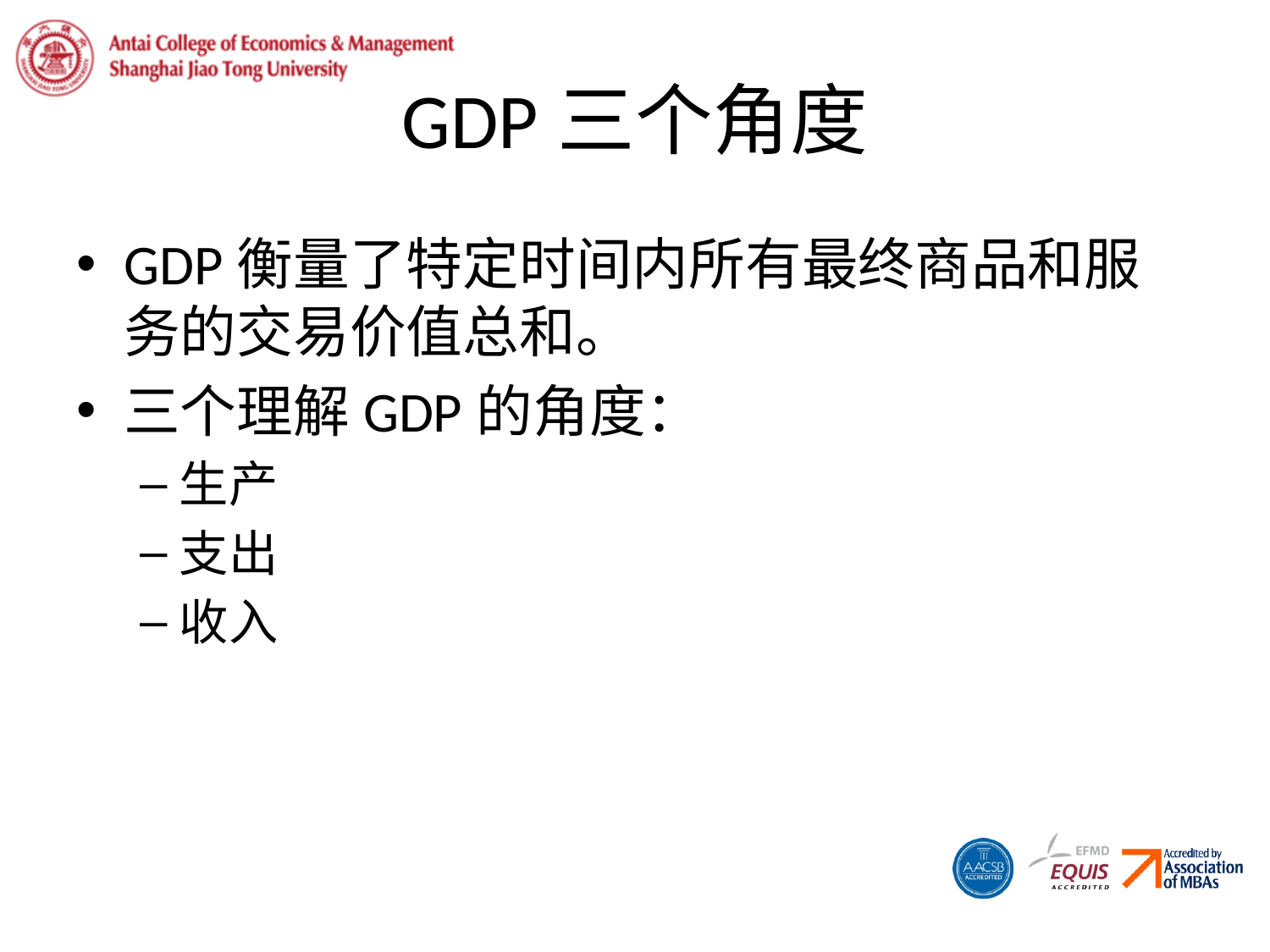

# GDP三个角度
GDP衡量了特定时间内所有最终商品和服务的交易价值总和。
三个理解GDP的角度：
生产
支出
收入